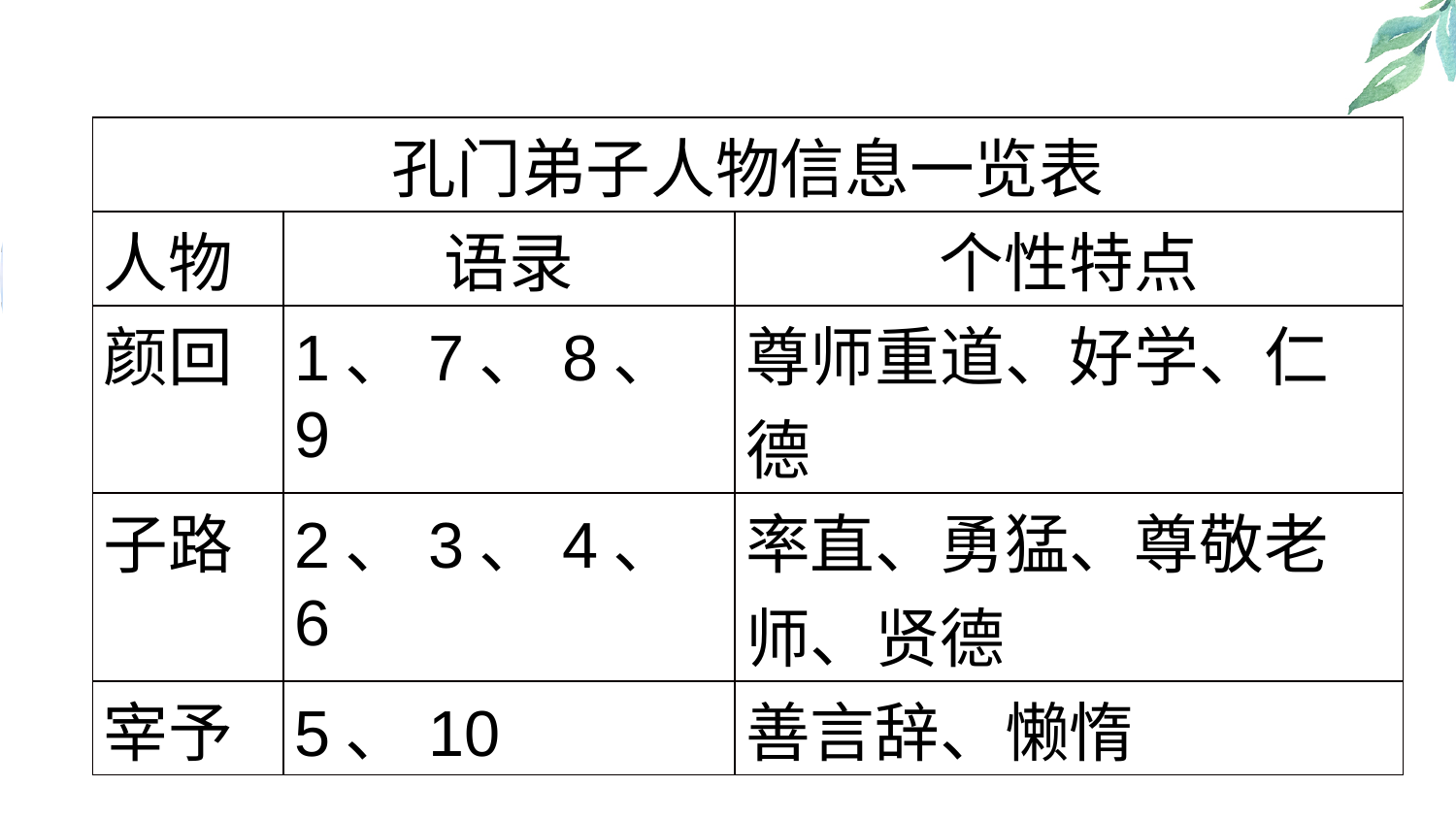

| 孔门弟子人物信息一览表 |  |  |
| --- | --- | --- |
| 人物 | 语录 | 个性特点 |
| 颜回 | 1、7、8、9 | 尊师重道、好学、仁德 |
| 子路 | 2、3、4、6 | 率直、勇猛、尊敬老师、贤德 |
| 宰予 | 5、10 | 善言辞、懒惰 |